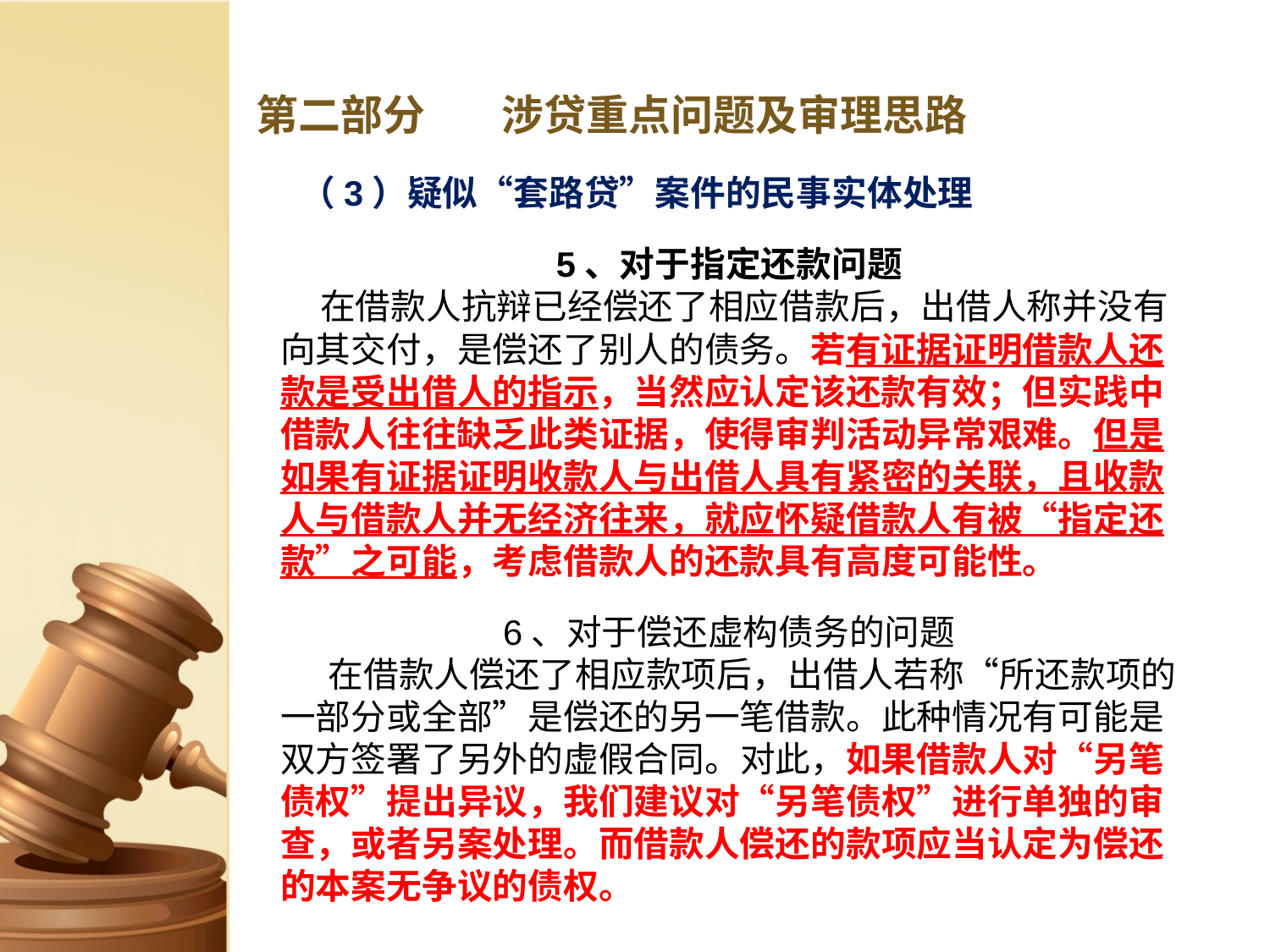

第二部分        涉贷重点问题及审理思路
（3）疑似“套路贷”案件的民事实体处理
5、对于指定还款问题
    在借款人抗辩已经偿还了相应借款后，出借人称并没有向其交付，是偿还了别人的债务。若有证据证明借款人还款是受出借人的指示，当然应认定该还款有效；但实践中借款人往往缺乏此类证据，使得审判活动异常艰难。但是如果有证据证明收款人与出借人具有紧密的关联，且收款人与借款人并无经济往来，就应怀疑借款人有被“指定还款”之可能，考虑借款人的还款具有高度可能性。
6、对于偿还虚构债务的问题
     在借款人偿还了相应款项后，出借人若称“所还款项的一部分或全部”是偿还的另一笔借款。此种情况有可能是双方签署了另外的虚假合同。对此，如果借款人对“另笔债权”提出异议，我们建议对“另笔债权”进行单独的审查，或者另案处理。而借款人偿还的款项应当认定为偿还的本案无争议的债权。